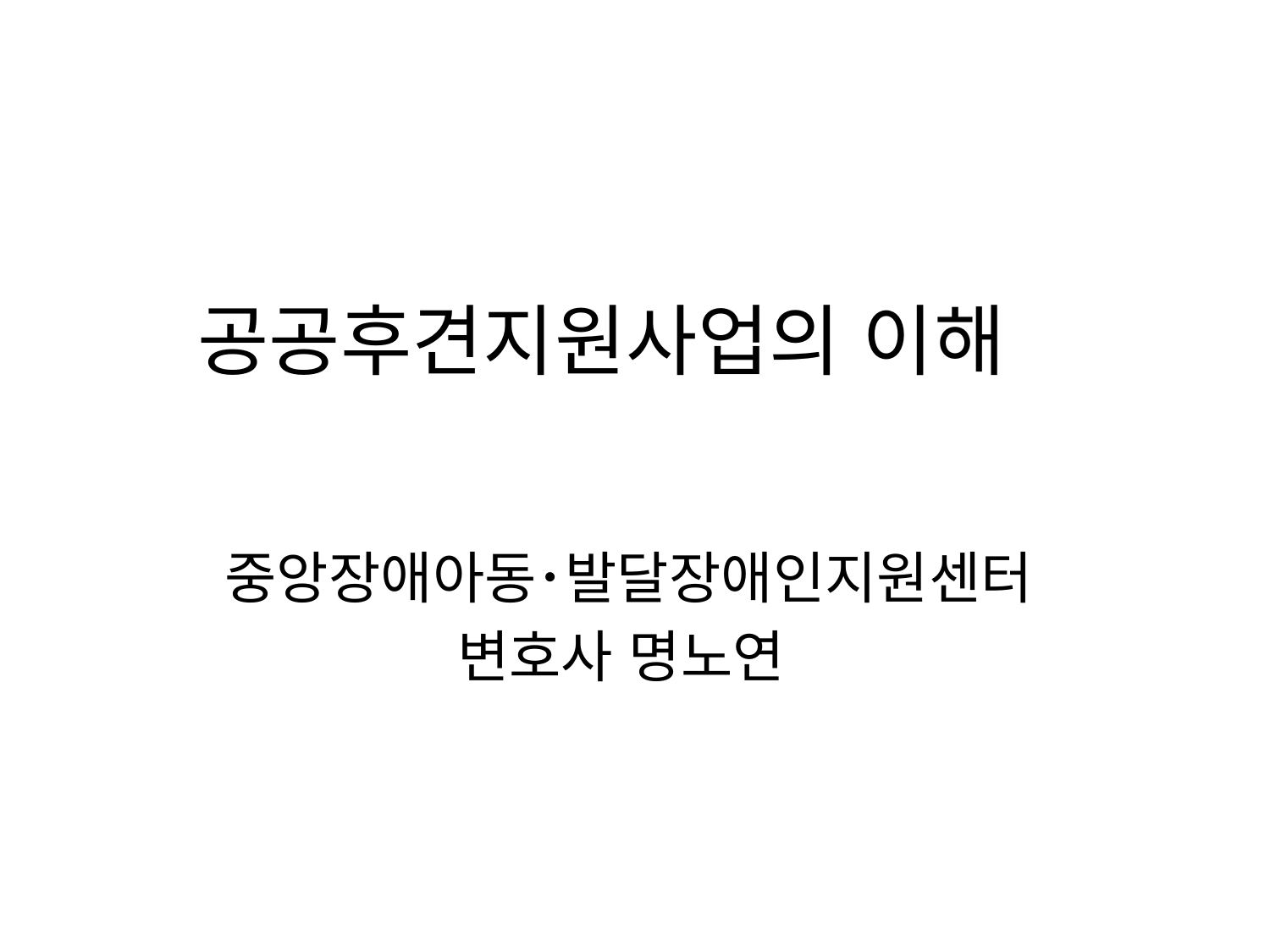

# 공공후견지원사업의 이해
중앙장애아동･발달장애인지원센터
변호사 명노연